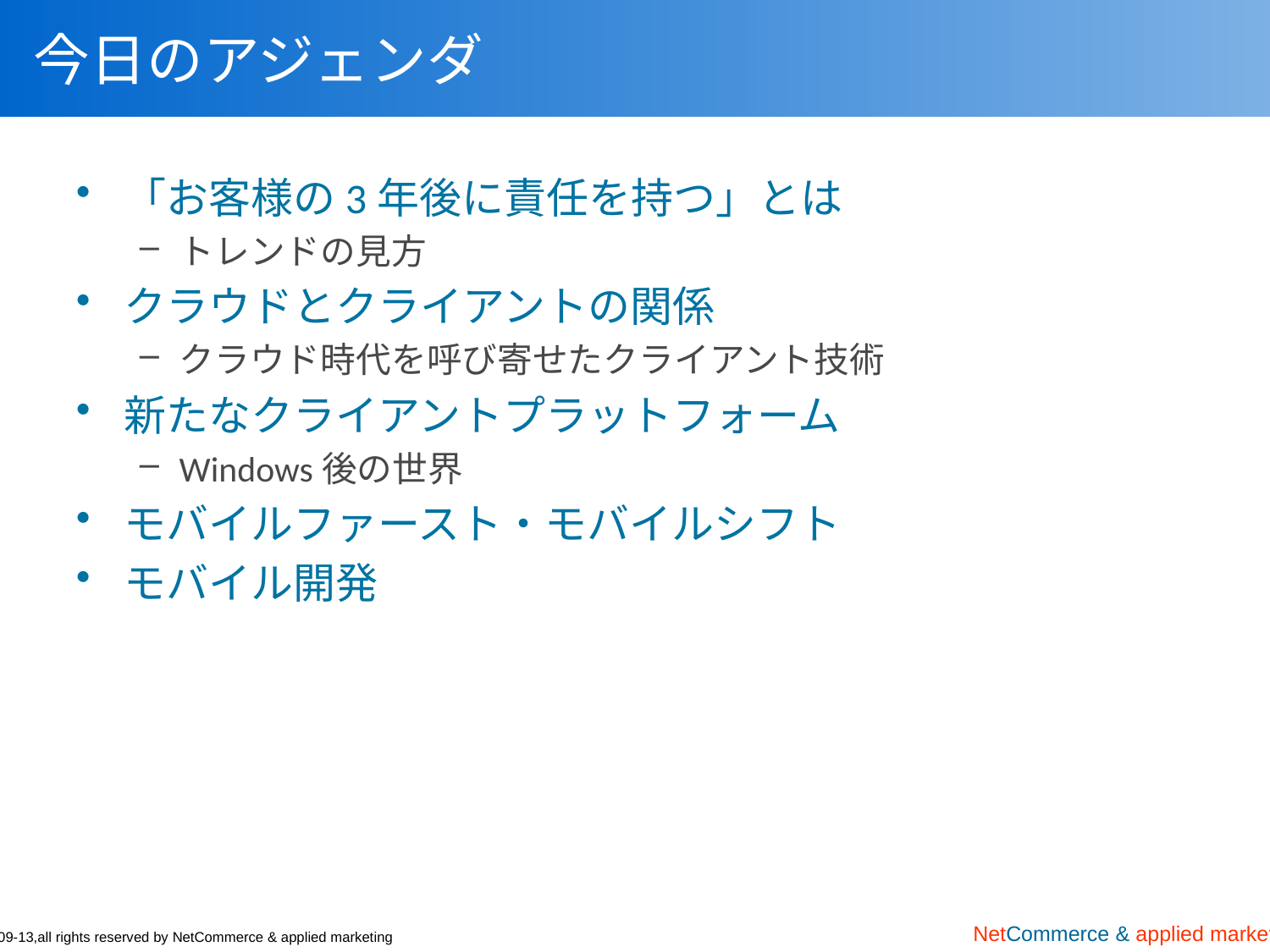

# 今日のアジェンダ
「お客様の3年後に責任を持つ」とは
トレンドの見方
クラウドとクライアントの関係
クラウド時代を呼び寄せたクライアント技術
新たなクライアントプラットフォーム
Windows後の世界
モバイルファースト・モバイルシフト
モバイル開発